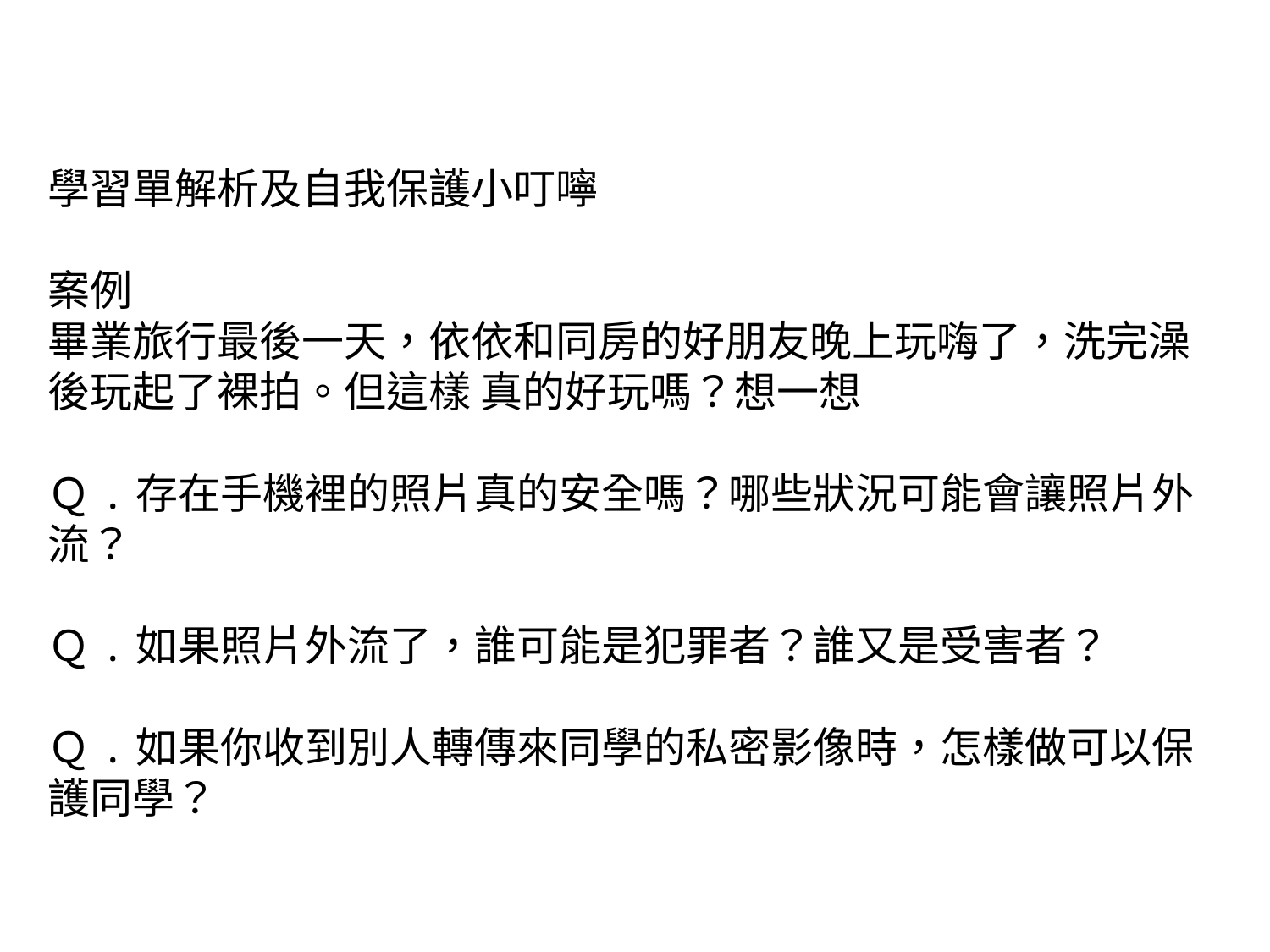

學習單解析及自我保護小叮嚀

案例
畢業旅行最後一天，依依和同房的好朋友晚上玩嗨了，洗完澡後玩起了裸拍。但這樣 真的好玩嗎？想一想

Ｑ.存在手機裡的照片真的安全嗎？哪些狀況可能會讓照片外流？

Ｑ.如果照片外流了，誰可能是犯罪者？誰又是受害者？

Ｑ.如果你收到別人轉傳來同學的私密影像時，怎樣做可以保護同學？